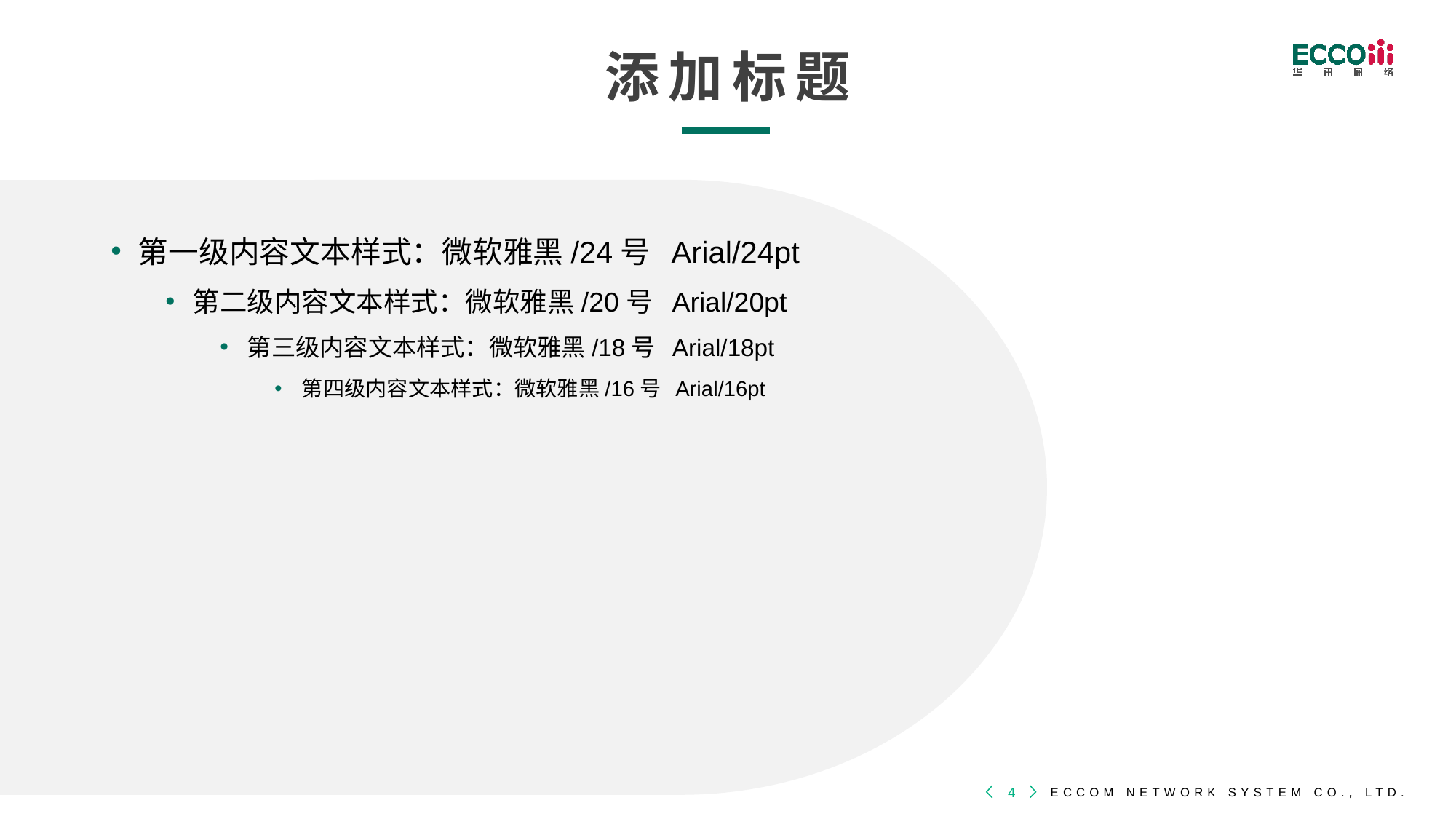

# 添加标题
第一级内容文本样式：微软雅黑/24号  Arial/24pt
第二级内容文本样式：微软雅黑/20号  Arial/20pt
第三级内容文本样式：微软雅黑/18号  Arial/18pt
第四级内容文本样式：微软雅黑/16号  Arial/16pt